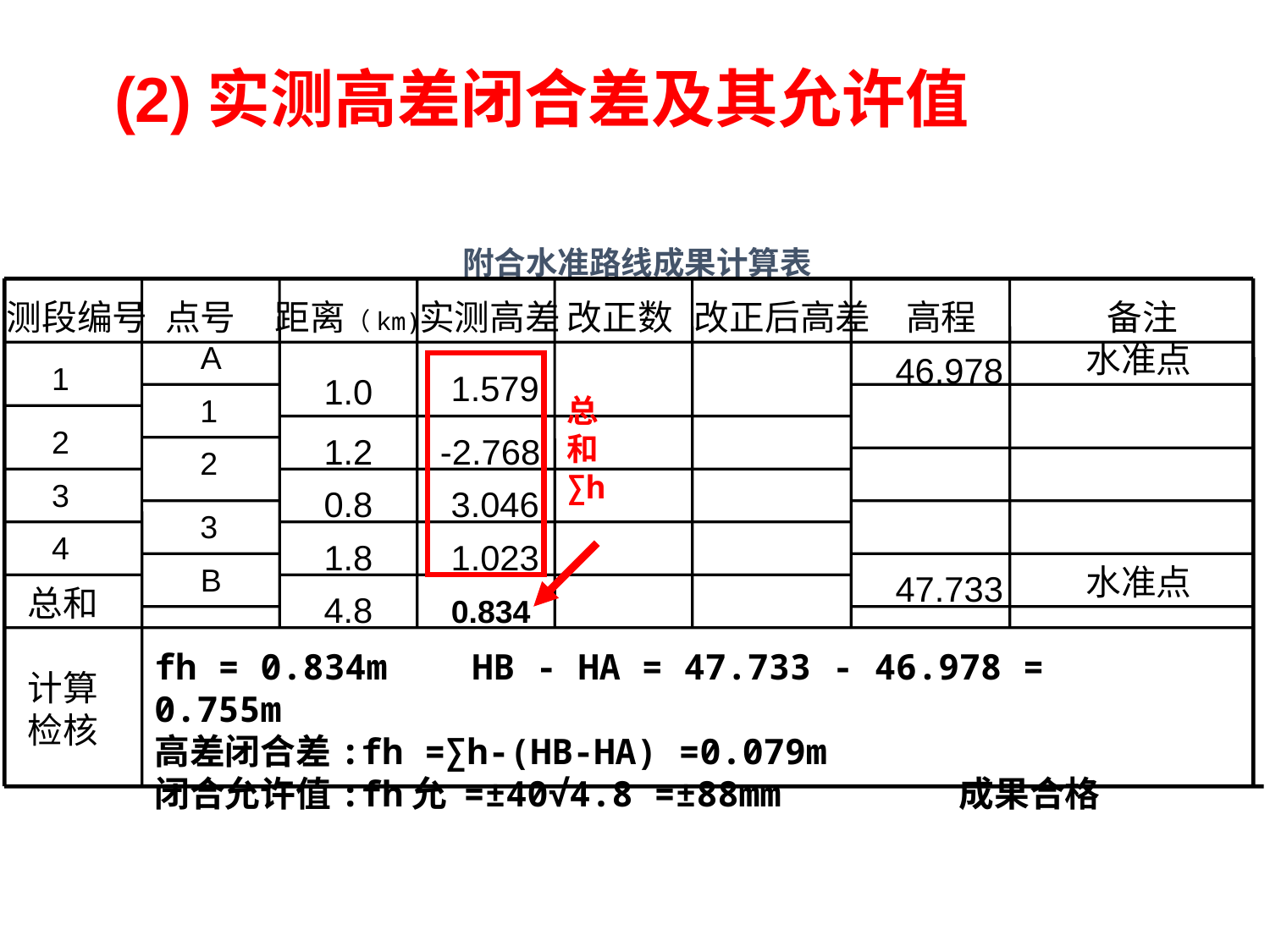

(2)实测高差闭合差及其允许值

附合水准路线成果计算表

测段编号
点号
距离（km)
实测高差
改正数
改正后高差
高程
备注
A
水准点

46.978
1

1.579
1.0

1
总
和
∑h

2

1.2
-2.768

2

3

0.8
3.046

3

4

1.8
1.023

B

水准点
47.733

总和

4.8
0.834

fh = 0.834m    HB - HA = 47.733 - 46.978 = 0.755m
高差闭合差:fh =∑h-(HB-HA) =0.079m
闭合允许值:fh允 =±40√4.8 =±88mm        成果合格
计算
检核